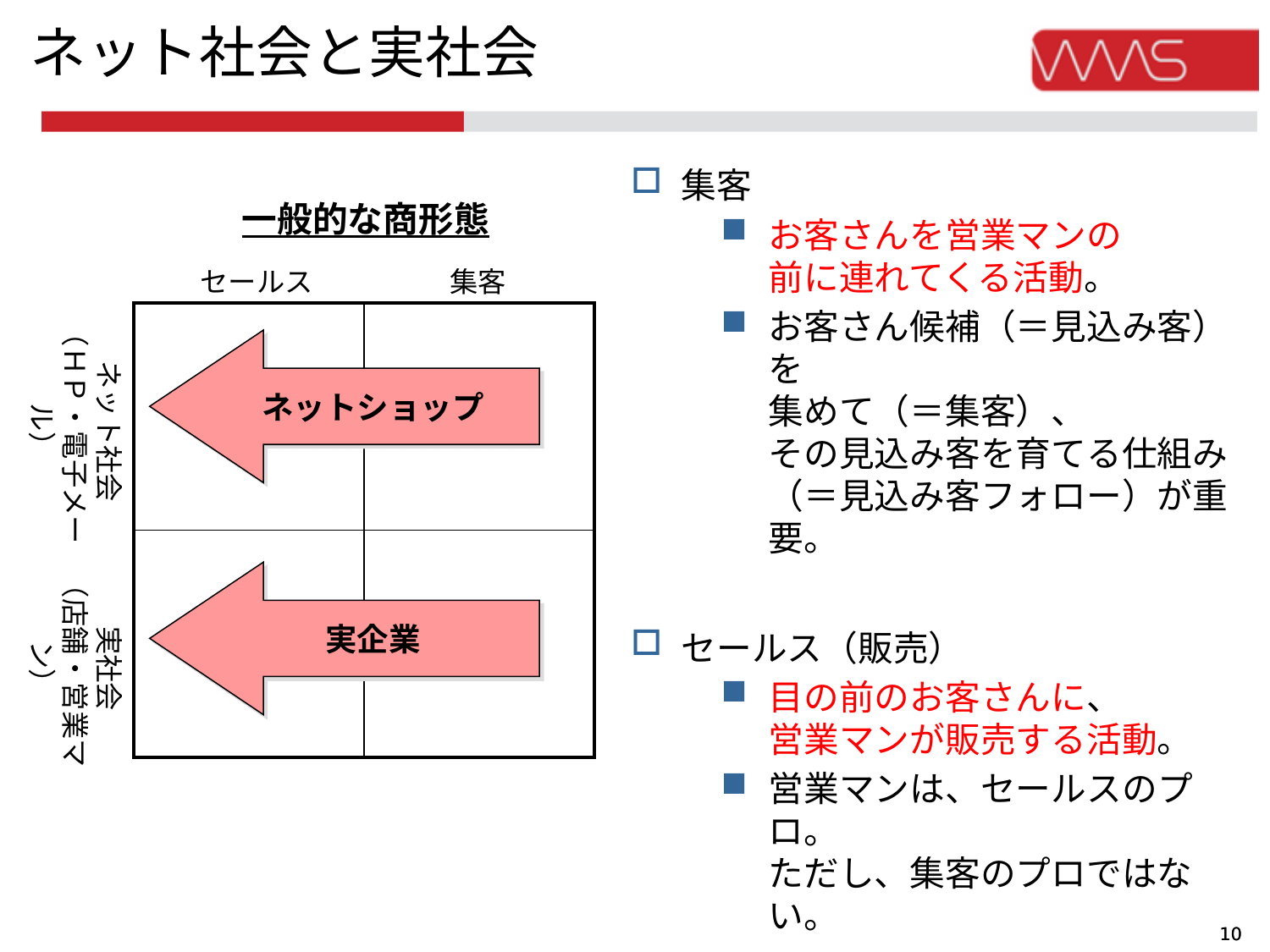

ネット社会と実社会
集客
お客さんを営業マンの
前に連れてくる活動。
お客さん候補（＝見込み客）を
集めて（＝集客）、
その見込み客を育てる仕組み
（＝見込み客フォロー）が重要。

セールス（販売）
目の前のお客さんに、
営業マンが販売する活動。
営業マンは、セールスのプロ。
ただし、集客のプロではない。
一般的な商形態
セールス
集客
ネット社会
（ＨＰ・電子メール）
実社会
（店舗・営業マン）
|  |  |
| --- | --- |
|  |  |
ネットショップ
実企業
10
10